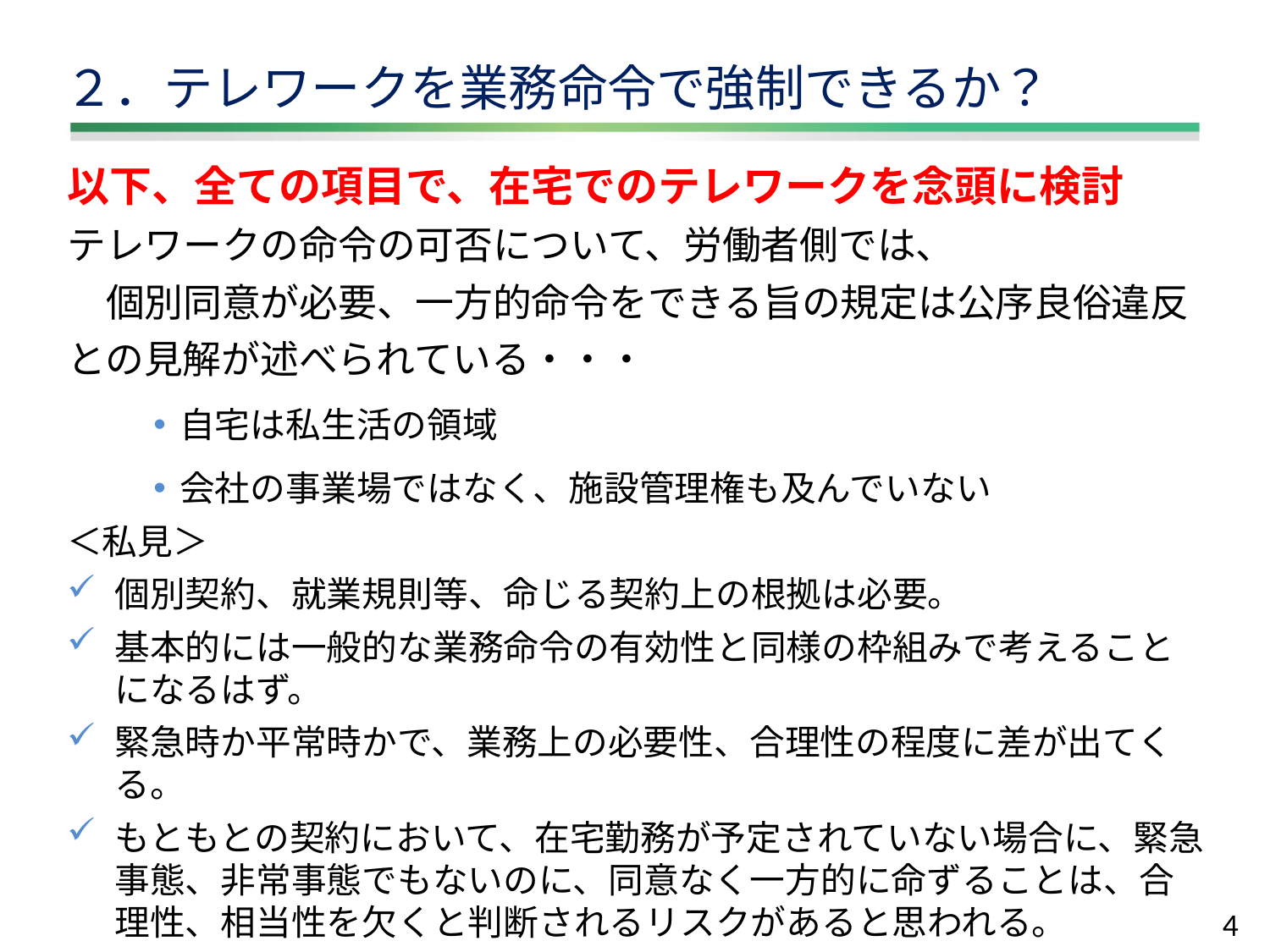

# ２．テレワークを業務命令で強制できるか？
以下、全ての項目で、在宅でのテレワークを念頭に検討
テレワークの命令の可否について、労働者側では、
　個別同意が必要、一方的命令をできる旨の規定は公序良俗違反
との見解が述べられている・・・
自宅は私生活の領域
会社の事業場ではなく、施設管理権も及んでいない
＜私見＞
個別契約、就業規則等、命じる契約上の根拠は必要。
基本的には一般的な業務命令の有効性と同様の枠組みで考えることになるはず。
緊急時か平常時かで、業務上の必要性、合理性の程度に差が出てくる。
もともとの契約において、在宅勤務が予定されていない場合に、緊急事態、非常事態でもないのに、同意なく一方的に命ずることは、合理性、相当性を欠くと判断されるリスクがあると思われる。
4